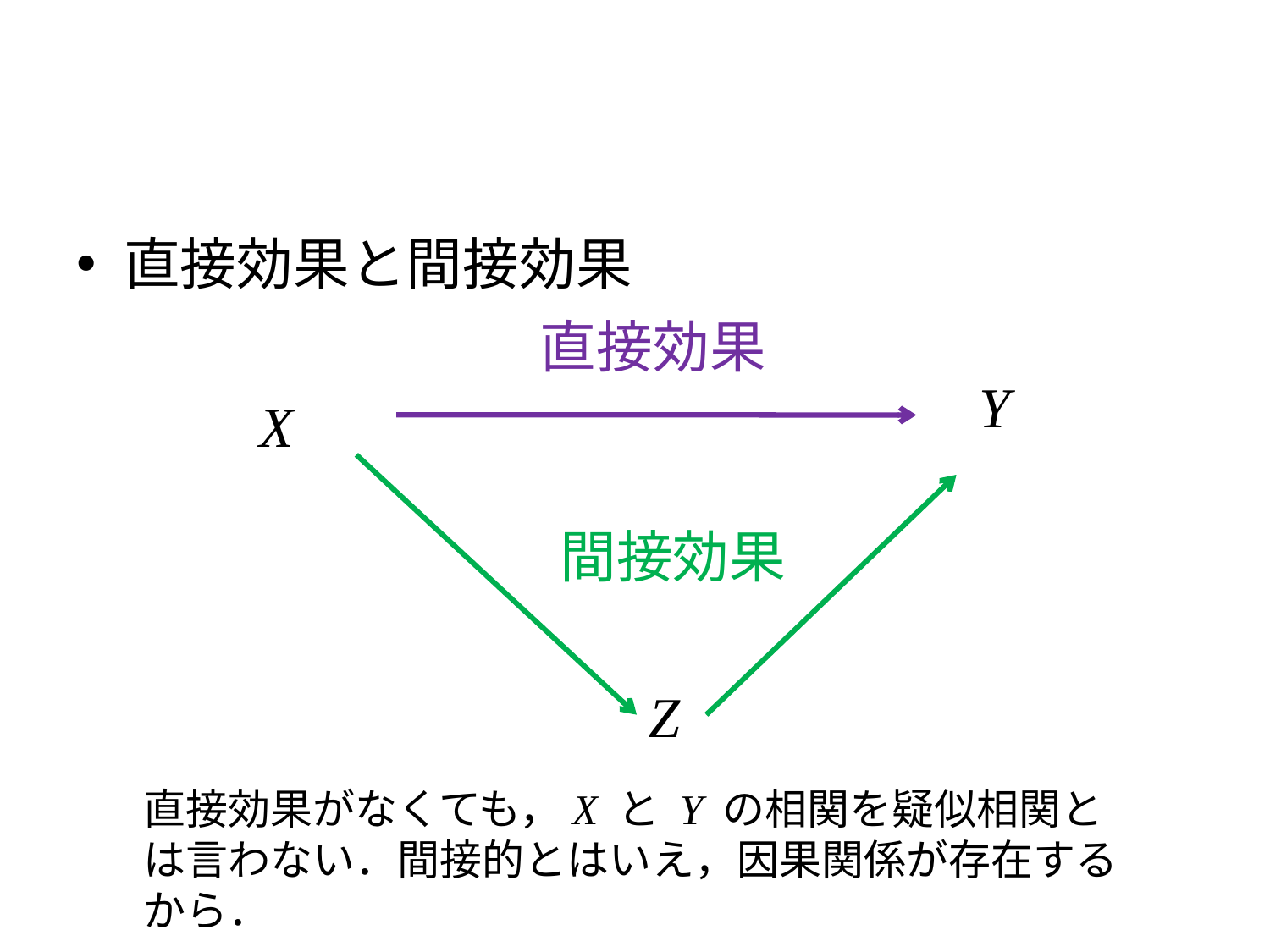

#
直接効果と間接効果
直接効果
Y
X
間接効果
Z
直接効果がなくても，X と Y の相関を疑似相関とは言わない．間接的とはいえ，因果関係が存在するから．